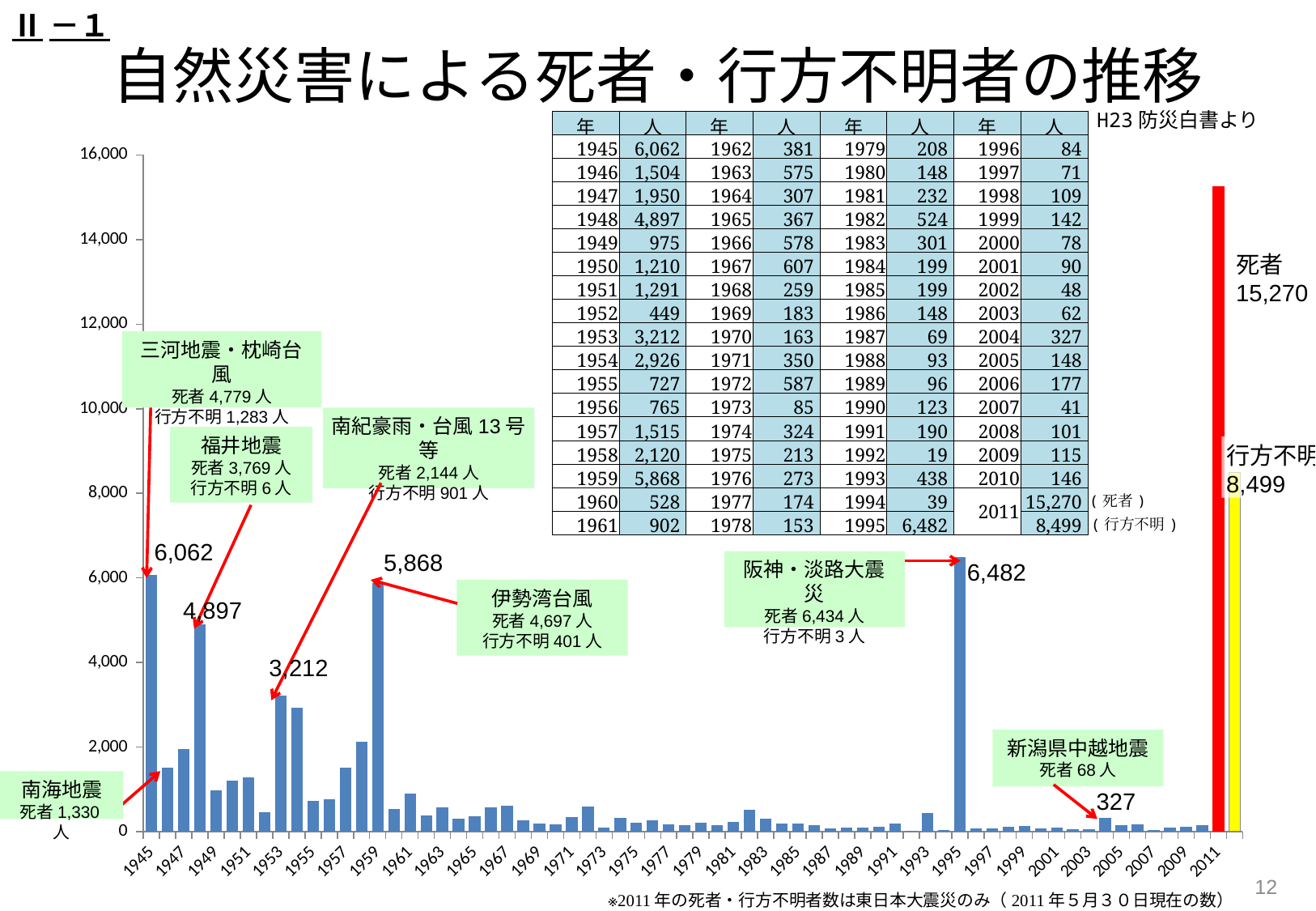

Ⅱ－１
自然災害による死者・行方不明者の推移
H23防災白書より
| 年 | 人 | 年 | 人 | 年 | 人 | 年 | 人 |
| --- | --- | --- | --- | --- | --- | --- | --- |
| 1945 | 6,062 | 1962 | 381 | 1979 | 208 | 1996 | 84 |
| 1946 | 1,504 | 1963 | 575 | 1980 | 148 | 1997 | 71 |
| 1947 | 1,950 | 1964 | 307 | 1981 | 232 | 1998 | 109 |
| 1948 | 4,897 | 1965 | 367 | 1982 | 524 | 1999 | 142 |
| 1949 | 975 | 1966 | 578 | 1983 | 301 | 2000 | 78 |
| 1950 | 1,210 | 1967 | 607 | 1984 | 199 | 2001 | 90 |
| 1951 | 1,291 | 1968 | 259 | 1985 | 199 | 2002 | 48 |
| 1952 | 449 | 1969 | 183 | 1986 | 148 | 2003 | 62 |
| 1953 | 3,212 | 1970 | 163 | 1987 | 69 | 2004 | 327 |
| 1954 | 2,926 | 1971 | 350 | 1988 | 93 | 2005 | 148 |
| 1955 | 727 | 1972 | 587 | 1989 | 96 | 2006 | 177 |
| 1956 | 765 | 1973 | 85 | 1990 | 123 | 2007 | 41 |
| 1957 | 1,515 | 1974 | 324 | 1991 | 190 | 2008 | 101 |
| 1958 | 2,120 | 1975 | 213 | 1992 | 19 | 2009 | 115 |
| 1959 | 5,868 | 1976 | 273 | 1993 | 438 | 2010 | 146 |
| 1960 | 528 | 1977 | 174 | 1994 | 39 | 2011 | 15,270 |
| 1961 | 902 | 1978 | 153 | 1995 | 6,482 |  | 8,499 |

### Chart

| Category | 系列 1 |
|---|---|
| 1945 | 6062.0 |
| 1946 | 1504.0 |
| 1947 | 1950.0 |
| 1948 | 4897.0 |
| 1949 | 975.0 |
| 1950 | 1210.0 |
| 1951 | 1291.0 |
| 1952 | 449.0 |
| 1953 | 3212.0 |
| 1954 | 2926.0 |
| 1955 | 727.0 |
| 1956 | 765.0 |
| 1957 | 1515.0 |
| 1958 | 2120.0 |
| 1959 | 5868.0 |
| 1960 | 528.0 |
| 1961 | 902.0 |
| 1962 | 381.0 |
| 1963 | 575.0 |
| 1964 | 307.0 |
| 1965 | 367.0 |
| 1966 | 578.0 |
| 1967 | 607.0 |
| 1968 | 259.0 |
| 1969 | 183.0 |
| 1970 | 163.0 |
| 1971 | 350.0 |
| 1972 | 587.0 |
| 1973 | 85.0 |
| 1974 | 324.0 |
| 1975 | 213.0 |
| 1976 | 273.0 |
| 1977 | 174.0 |
| 1978 | 153.0 |
| 1979 | 208.0 |
| 1980 | 148.0 |
| 1981 | 232.0 |
| 1982 | 524.0 |
| 1983 | 301.0 |
| 1984 | 199.0 |
| 1985 | 199.0 |
| 1986 | 148.0 |
| 1987 | 69.0 |
| 1988 | 93.0 |
| 1989 | 96.0 |
| 1990 | 123.0 |
| 1991 | 190.0 |
| 1992 | 19.0 |
| 1993 | 438.0 |
| 1994 | 39.0 |
| 1995 | 6482.0 |
| 1996 | 84.0 |
| 1997 | 71.0 |
| 1998 | 109.0 |
| 1999 | 142.0 |
| 2000 | 78.0 |
| 2001 | 90.0 |
| 2002 | 48.0 |
| 2003 | 62.0 |
| 2004 | 327.0 |
| 2005 | 148.0 |
| 2006 | 177.0 |
| 2007 | 41.0 |
| 2008 | 101.0 |
| 2009 | 115.0 |
| 2010 | 146.0 |
| 2011 | 15270.0 |
|  | 8499.0 |
死者15,270
三河地震・枕崎台風
死者4,779人
行方不明1,283人
南紀豪雨・台風13号等
死者2,144人
行方不明901人
福井地震
死者3,769人
行方不明6人
行方不明8,499
6,062
5,868
阪神・淡路大震災
死者6,434人
行方不明3人
6,482
伊勢湾台風
死者4,697人
行方不明401人
4,897
3,212
新潟県中越地震
死者68人
南海地震
死者1,330人
327
12
※2011年の死者・行方不明者数は東日本大震災のみ（2011年５月３０日現在の数）